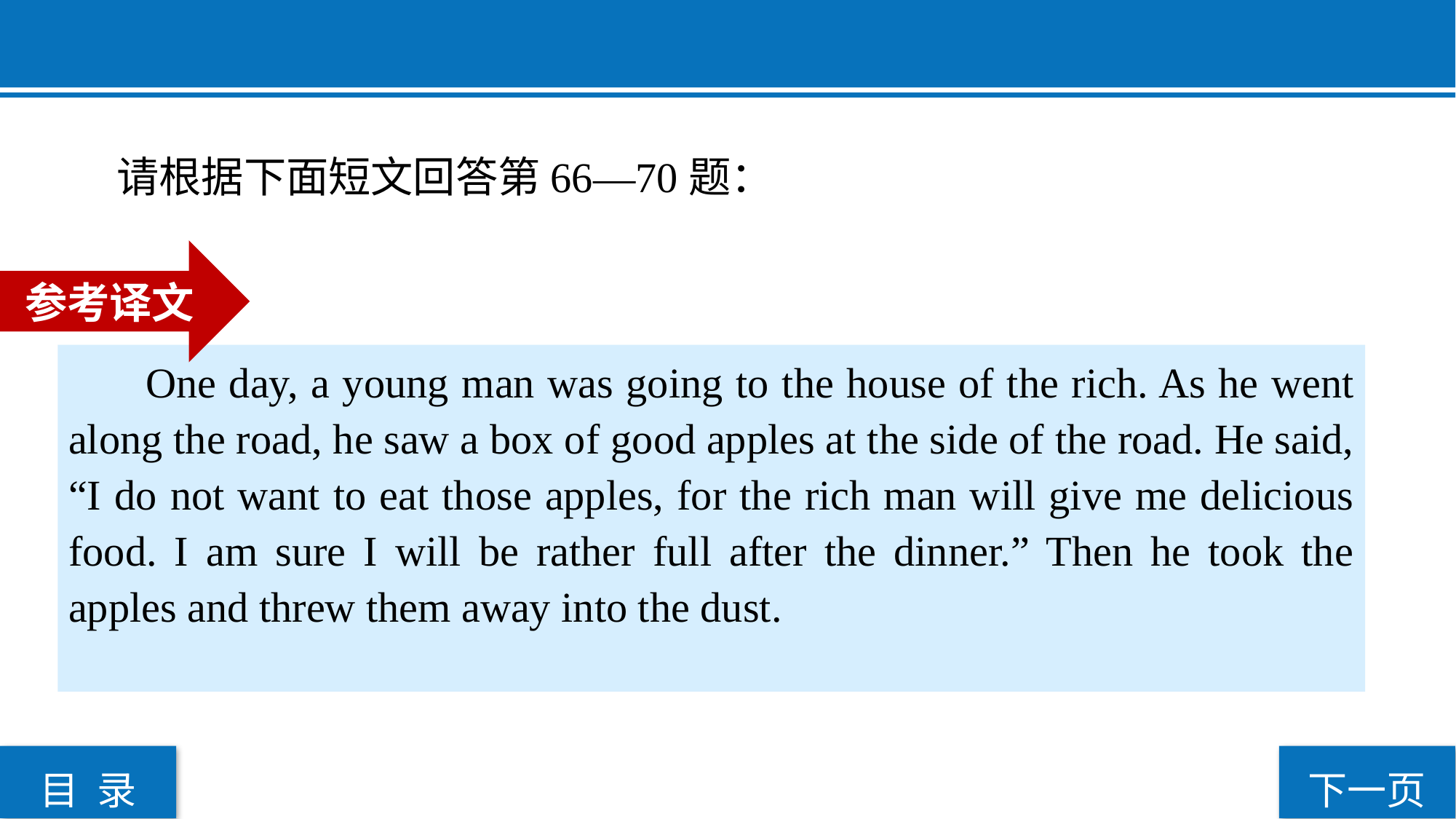

请根据下面短文回答第66—70题：
参考译文
      One day, a young man was going to the house of the rich. As he went along the road, he saw a box of good apples at the side of the road. He said, “I do not want to eat those apples, for the rich man will give me delicious food. I am sure I will be rather full after the dinner.” Then he took the apples and threw them away into the dust.